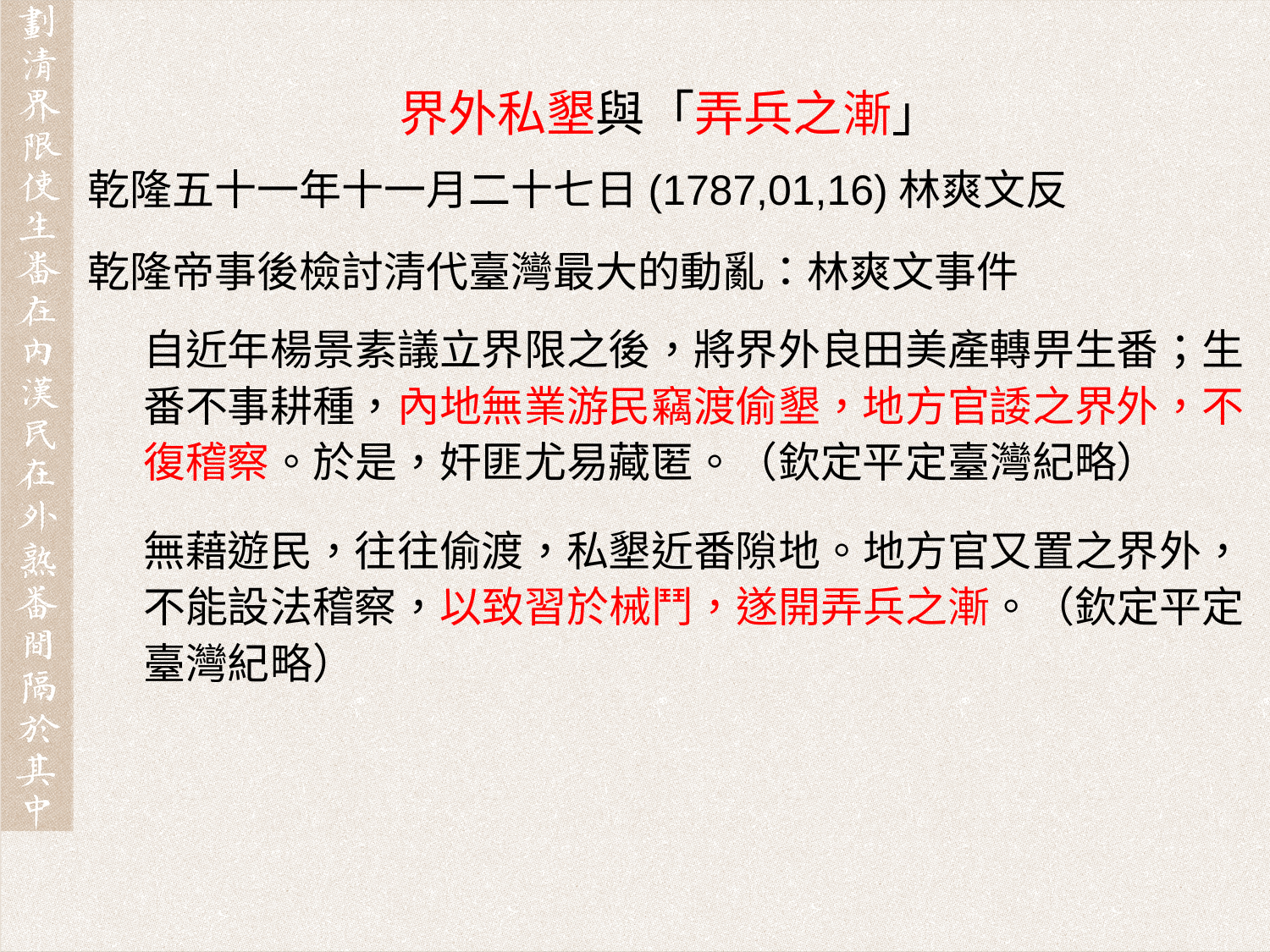

界外私墾與「弄兵之漸」
乾隆五十一年十一月二十七日(1787,01,16)林爽文反
乾隆帝事後檢討清代臺灣最大的動亂：林爽文事件
自近年楊景素議立界限之後，將界外良田美產轉畀生番；生番不事耕種，內地無業游民竊渡偷墾，地方官諉之界外，不復稽察。於是，奸匪尤易藏匿。（欽定平定臺灣紀略）
無藉遊民，往往偷渡，私墾近番隙地。地方官又置之界外，不能設法稽察，以致習於械鬥，遂開弄兵之漸。（欽定平定臺灣紀略）